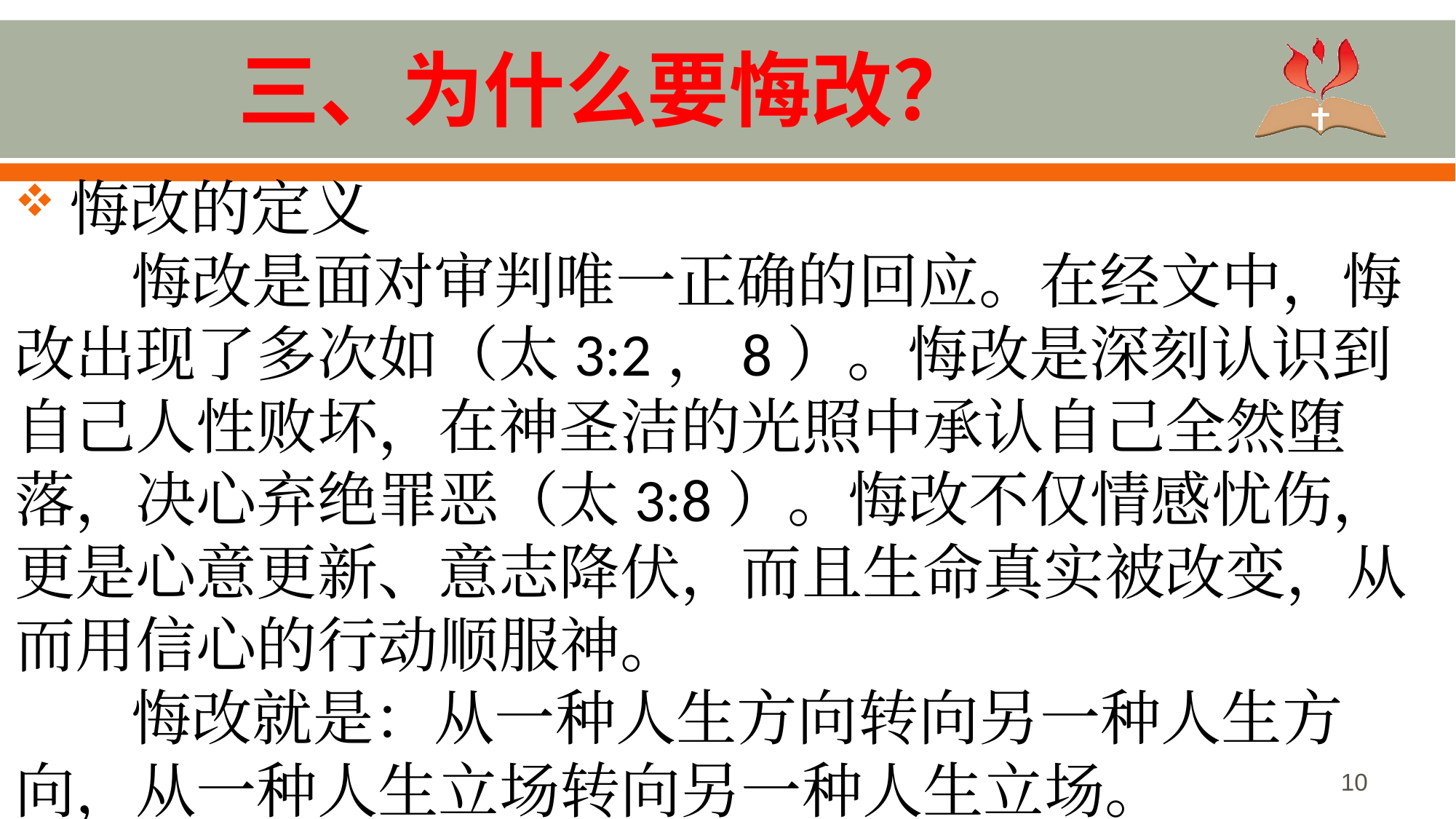

# 三、为什么要悔改？
悔改的定义
悔改是面对审判唯一正确的回应。在经文中，悔改出现了多次如（太3:2，8）。悔改是深刻认识到自己人性败坏，在神圣洁的光照中承认自己全然堕落，决心弃绝罪恶（太3:8）。悔改不仅情感忧伤，更是心意更新、意志降伏，而且生命真实被改变，从而用信心的行动顺服神。
悔改就是：从一种人生方向转向另一种人生方向，从一种人生立场转向另一种人生立场。

10